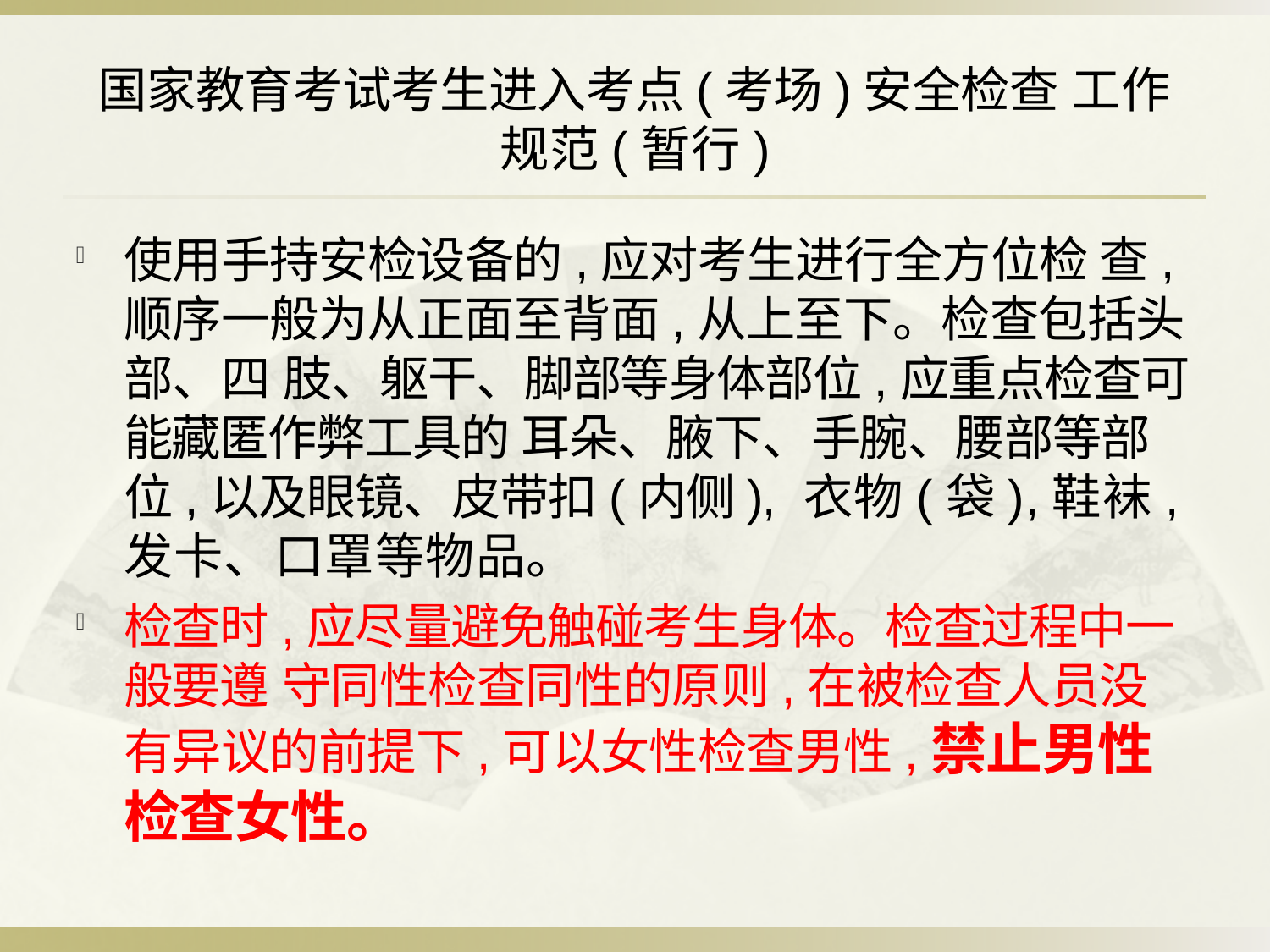

# 国家教育考试考生进入考点(考场)安全检查 工作规范(暂行)
使用手持安检设备的,应对考生进行全方位检 查,顺序一般为从正面至背面,从上至下。检查包括头部、四 肢、躯干、脚部等身体部位,应重点检查可能藏匿作弊工具的 耳朵、腋下、手腕、腰部等部位,以及眼镜、皮带扣(内侧), 衣物(袋),鞋袜,发卡、口罩等物品。
检查时,应尽量避免触碰考生身体。检查过程中一般要遵 守同性检查同性的原则,在被检查人员没有异议的前提下,可以女性检查男性,禁止男性检查女性。